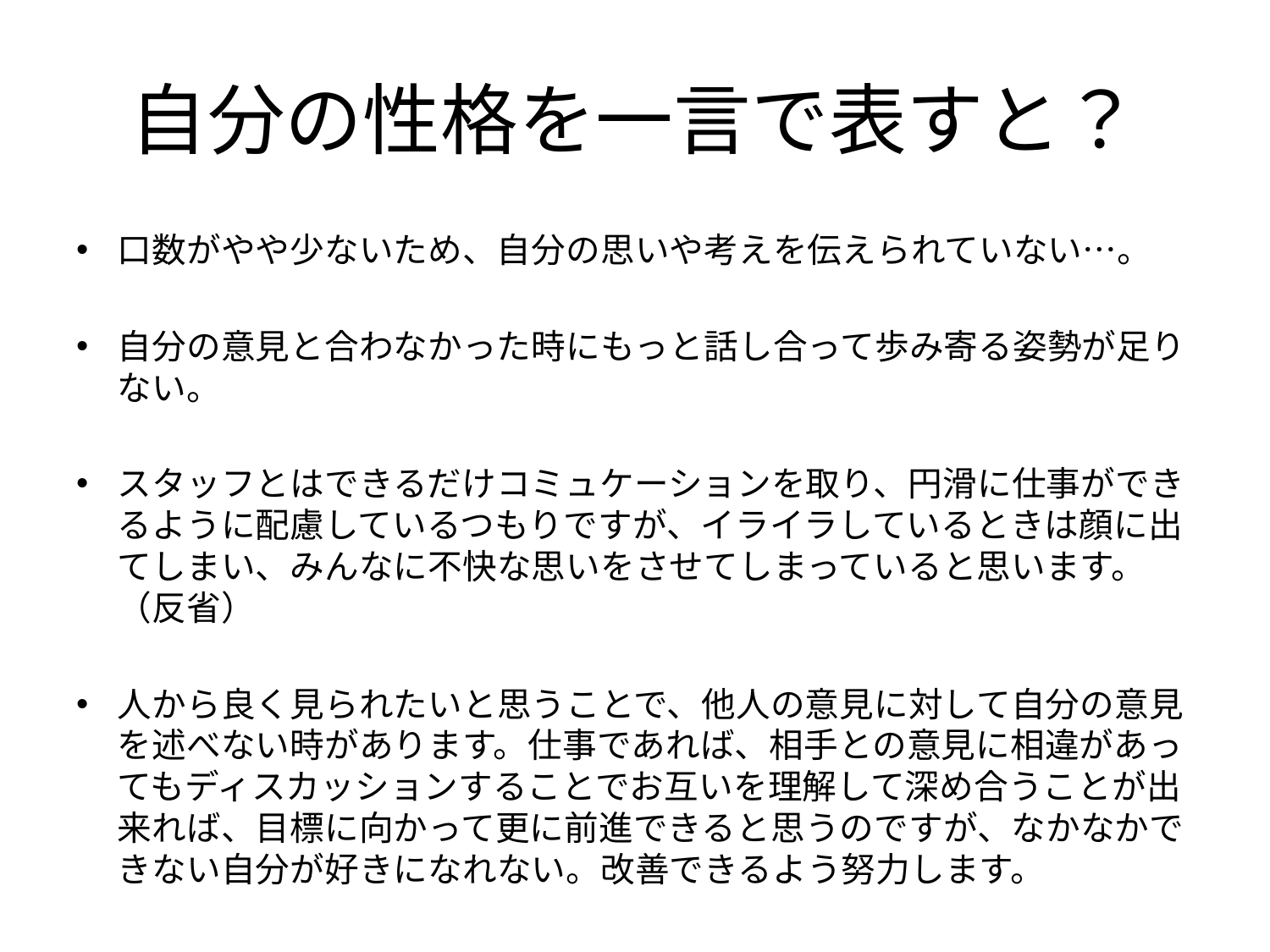

# 自分の性格を一言で表すと？
口数がやや少ないため、自分の思いや考えを伝えられていない…。

自分の意見と合わなかった時にもっと話し合って歩み寄る姿勢が足りない。

スタッフとはできるだけコミュケーションを取り、円滑に仕事ができるように配慮しているつもりですが、イライラしているときは顔に出てしまい、みんなに不快な思いをさせてしまっていると思います。（反省）

人から良く見られたいと思うことで、他人の意見に対して自分の意見を述べない時があります。仕事であれば、相手との意見に相違があってもディスカッションすることでお互いを理解して深め合うことが出来れば、目標に向かって更に前進できると思うのですが、なかなかできない自分が好きになれない。改善できるよう努力します。